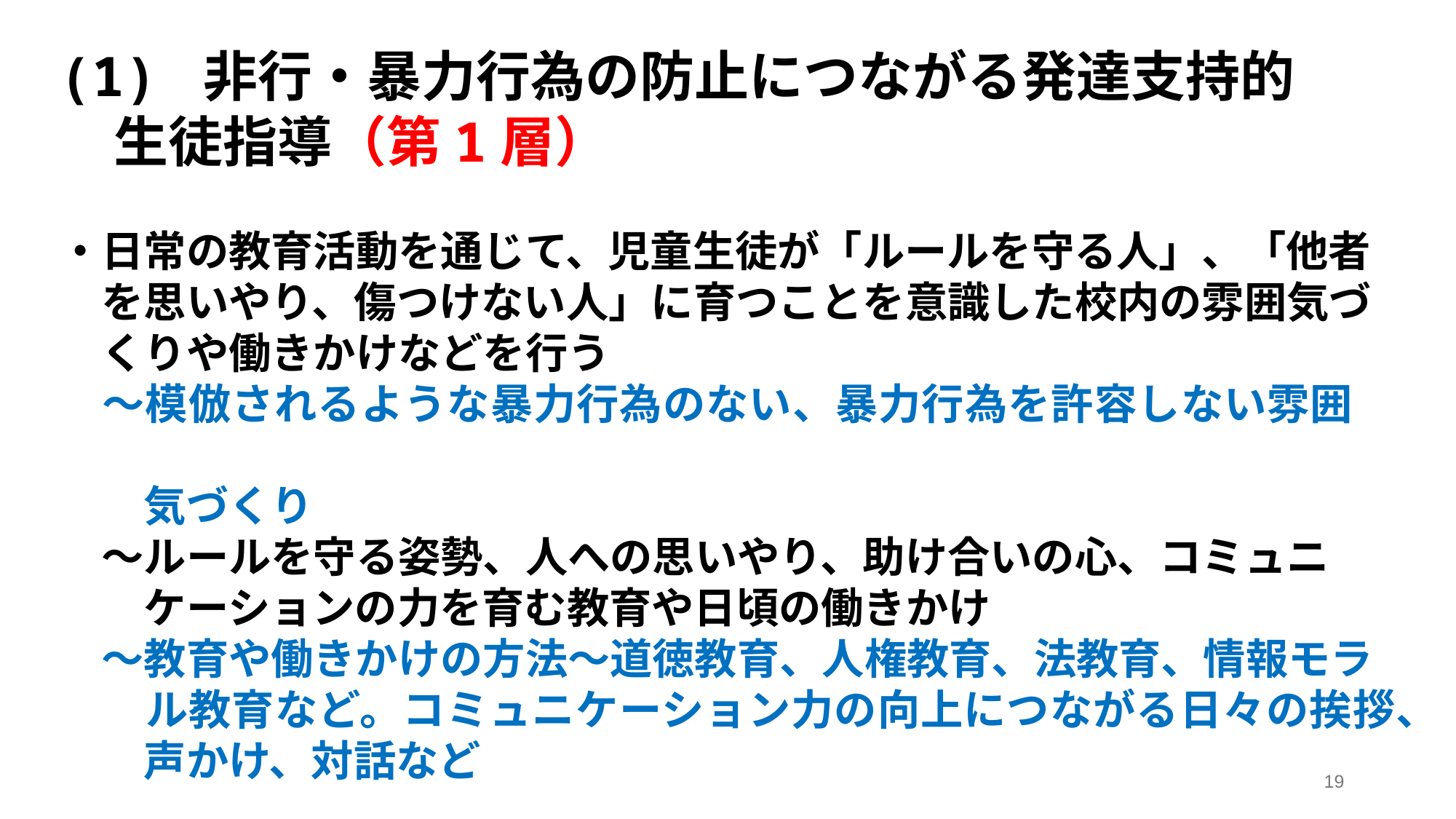

(1) 非行・暴力行為の防止につながる発達支持的
　生徒指導（第1層）

・日常の教育活動を通じて、児童生徒が「ルールを守る人」、「他者
　を思いやり、傷つけない人」に育つことを意識した校内の雰囲気づ
　くりや働きかけなどを行う
　～模倣されるような暴力行為のない、暴力行為を許容しない雰囲
　　気づくり
　～ルールを守る姿勢、人への思いやり、助け合いの心、コミュニ
　　ケーションの力を育む教育や日頃の働きかけ
　～教育や働きかけの方法～道徳教育、人権教育、法教育、情報モラ
　　ル教育など。コミュニケーション力の向上につながる日々の挨拶、
　　声かけ、対話など
19